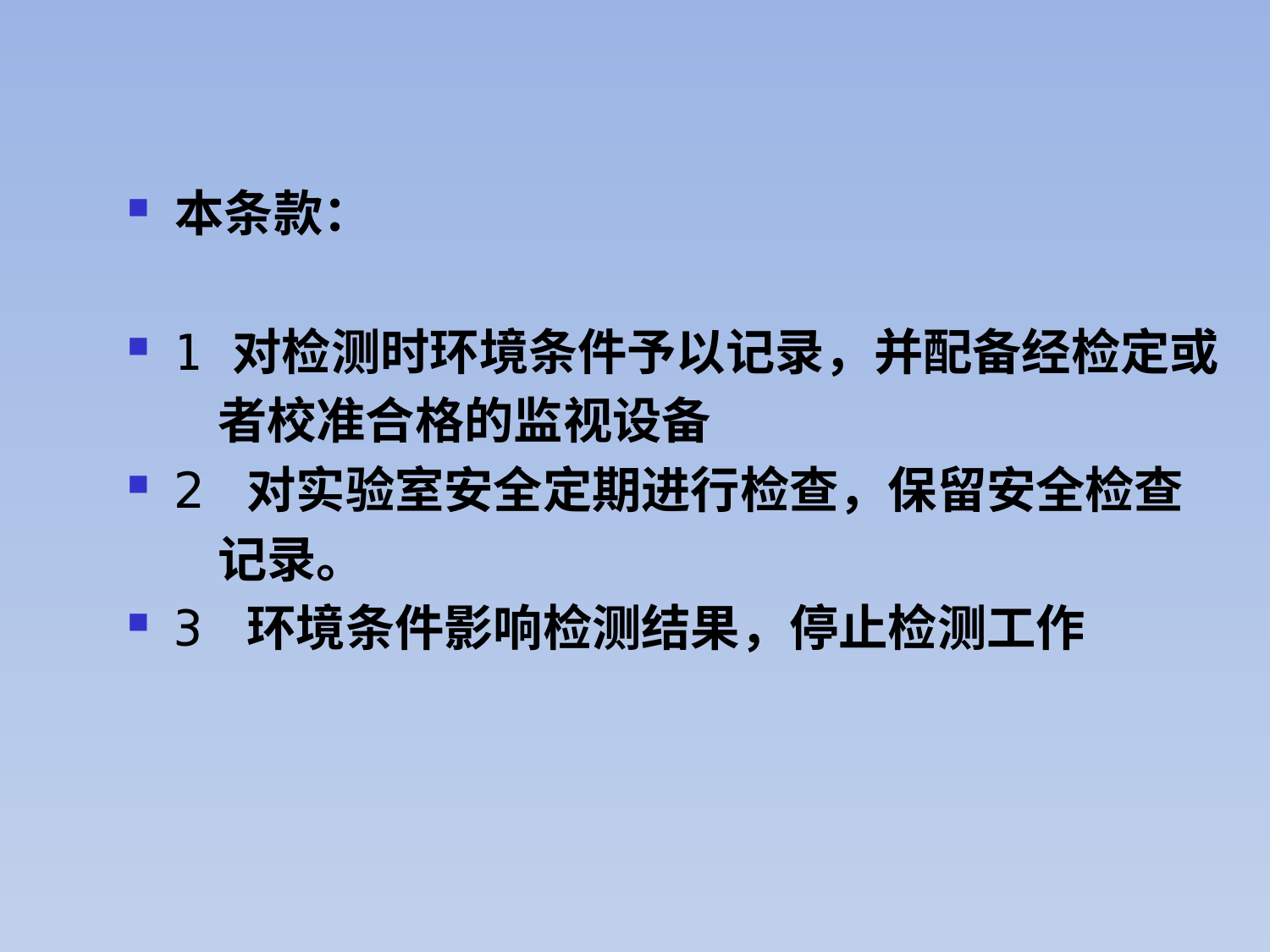

本条款：

1 对检测时环境条件予以记录，并配备经检定或
       者校准合格的监视设备
2  对实验室安全定期进行检查，保留安全检查
       记录。
3  环境条件影响检测结果，停止检测工作